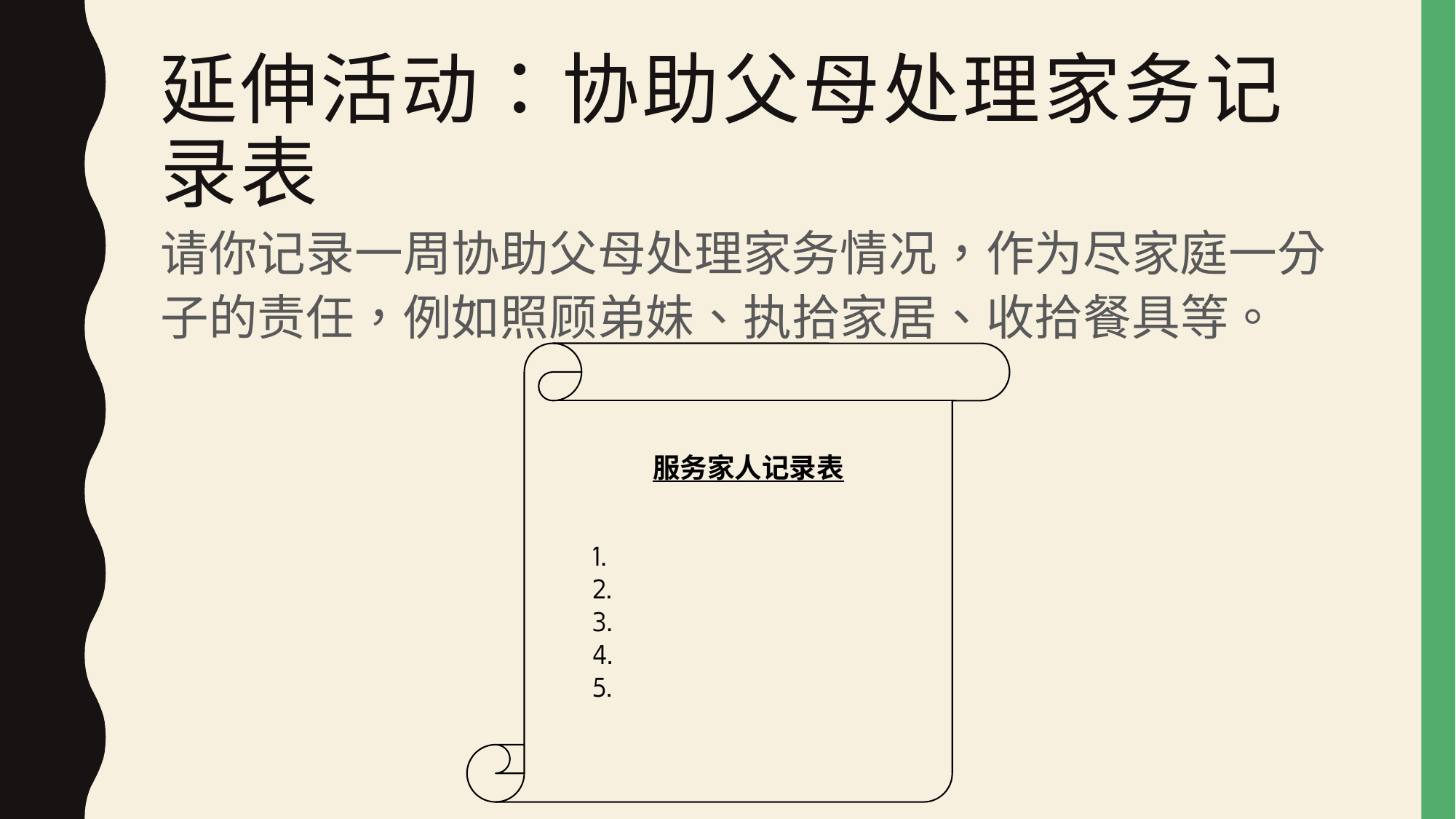

# 延伸活动：协助父母处理家务记录表
请你记录一周协助父母处理家务情况，作为尽家庭一分子的责任，例如照顾弟妹、执拾家居、收拾餐具等。

服务家人记录表
1.
2.
3.
4.
5.